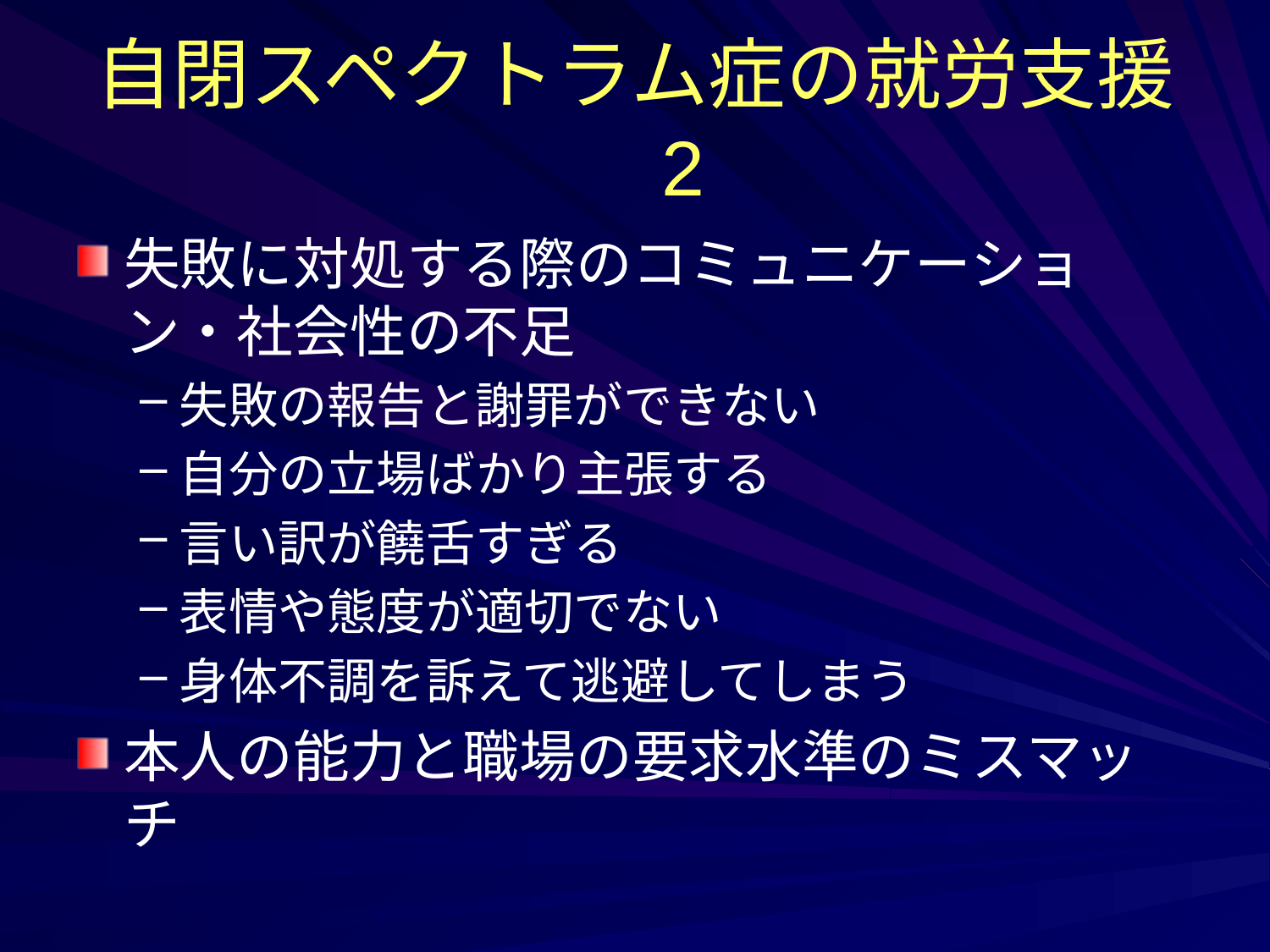

# 自閉スペクトラム症の就労支援　2
失敗に対処する際のコミュニケーション・社会性の不足
失敗の報告と謝罪ができない
自分の立場ばかり主張する
言い訳が饒舌すぎる
表情や態度が適切でない
身体不調を訴えて逃避してしまう
本人の能力と職場の要求水準のミスマッチ